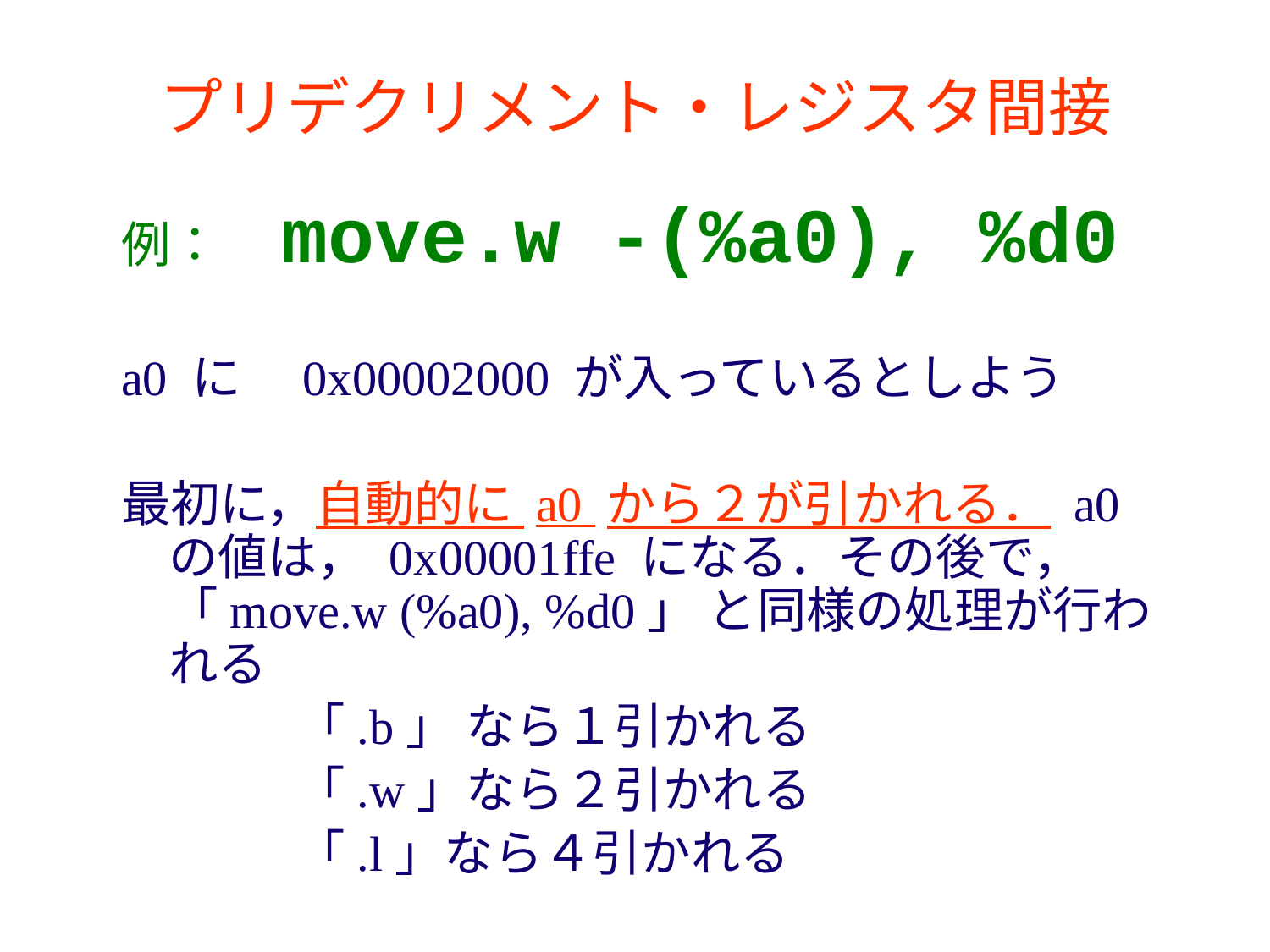

# プリデクリメント・レジスタ間接
例：　move.w -(%a0), %d0

a0 に　0x00002000 が入っているとしよう

最初に，自動的に a0 から２が引かれる． a0 の値は， 0x00001ffe になる．その後で，「move.w (%a0), %d0」 と同様の処理が行われる
		「.b」 なら１引かれる
		「.w」なら２引かれる
		「.l」なら４引かれる